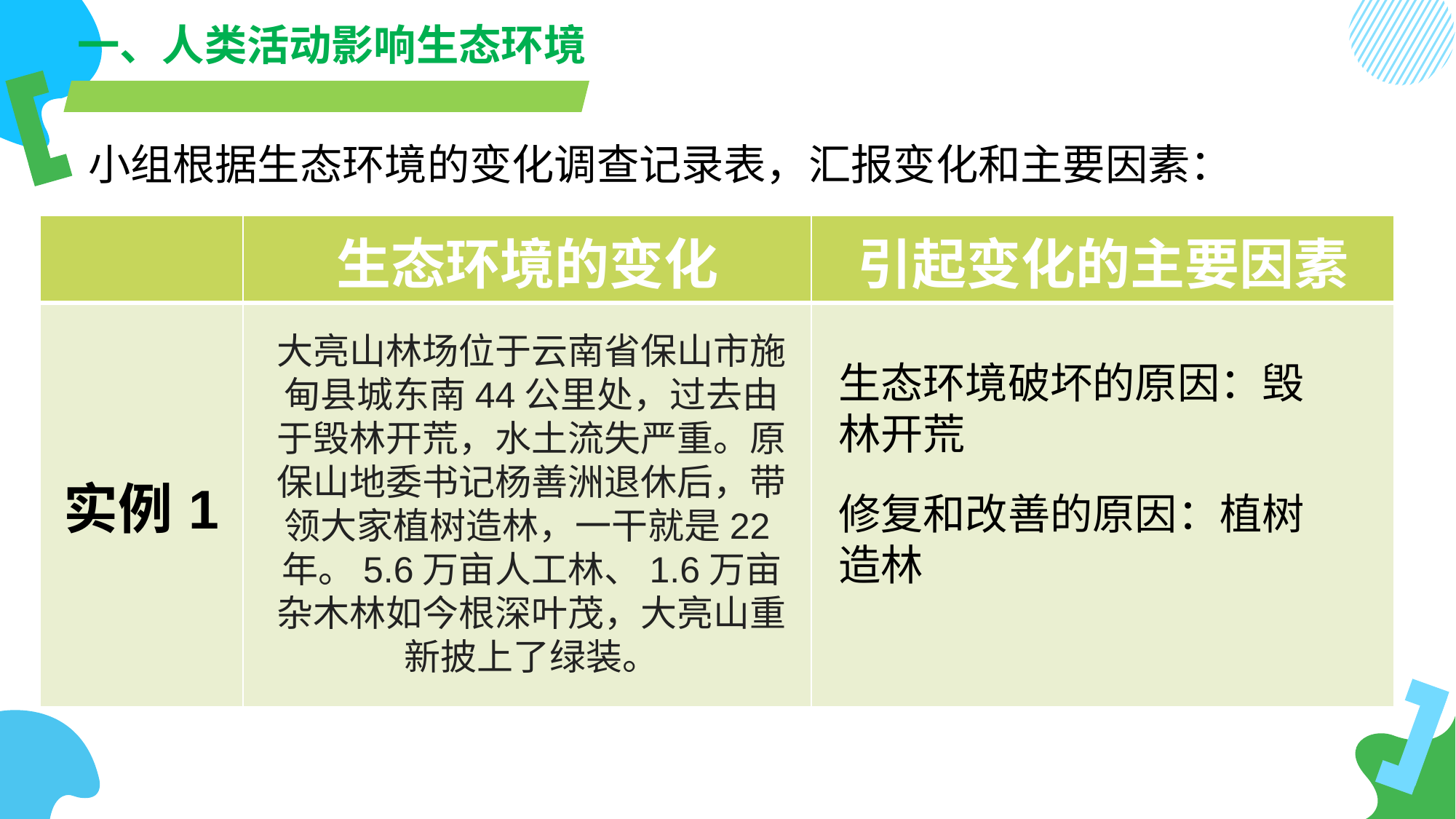

一、人类活动影响生态环境

小组根据生态环境的变化调查记录表，汇报变化和主要因素：
|  | 生态环境的变化 | 引起变化的主要因素 |
| --- | --- | --- |
| 实例1 |  |  |
大亮山林场位于云南省保山市施甸县城东南44公里处，过去由于毁林开荒，水土流失严重。原保山地委书记杨善洲退休后，带领大家植树造林，一干就是22年。5.6万亩人工林、1.6万亩杂木林如今根深叶茂，大亮山重新披上了绿装。
生态环境破坏的原因：毁林开荒

修复和改善的原因：植树造林